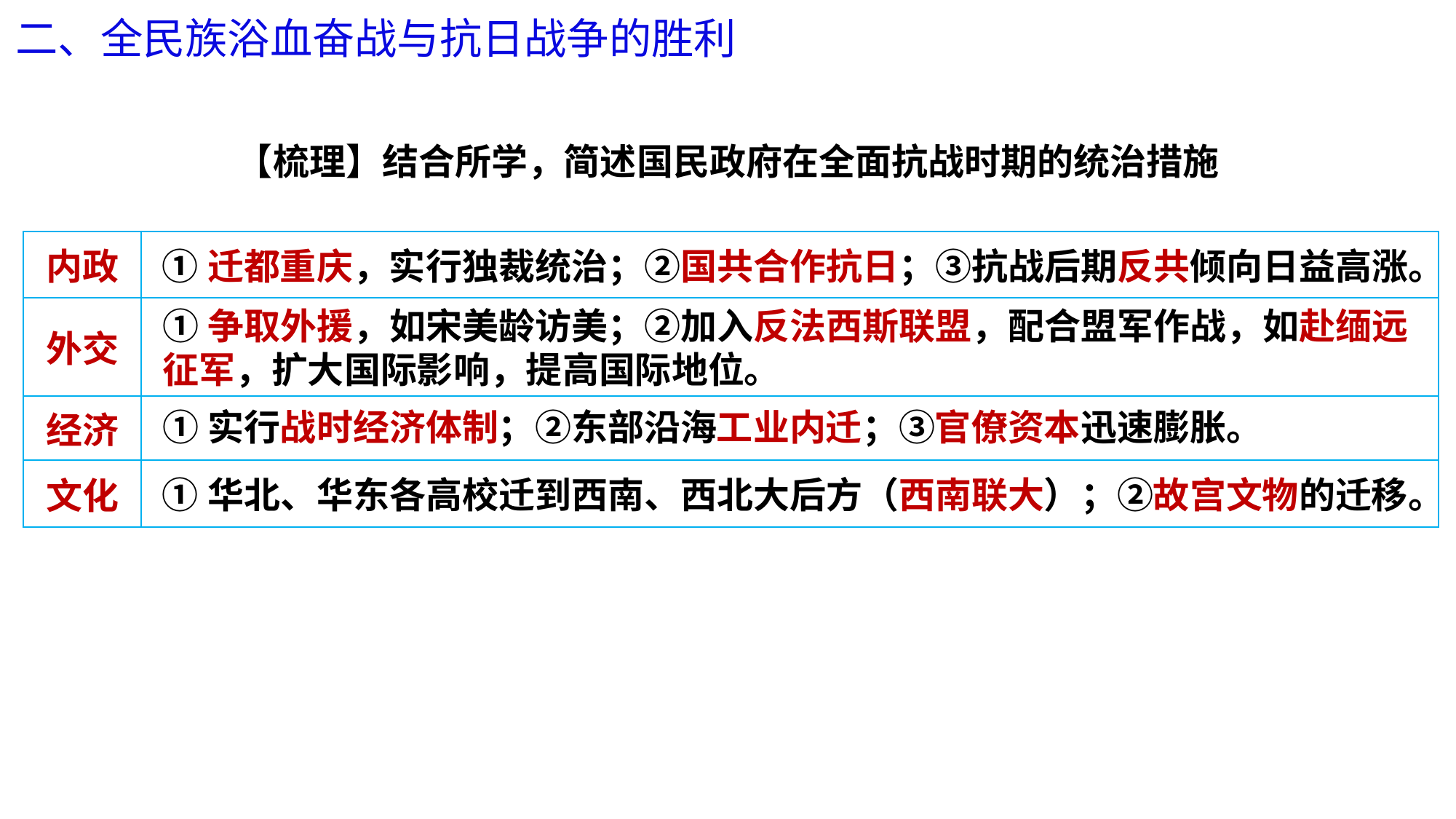

二、全民族浴血奋战与抗日战争的胜利
【梳理】结合所学，简述国民政府在全面抗战时期的统治措施
| 内政 |  |
| --- | --- |
| 外交 |  |
| 经济 |  |
| 文化 |  |
①迁都重庆，实行独裁统治；②国共合作抗日；③抗战后期反共倾向日益高涨。
①争取外援，如宋美龄访美；②加入反法西斯联盟，配合盟军作战，如赴缅远征军，扩大国际影响，提高国际地位。
①实行战时经济体制；②东部沿海工业内迁；③官僚资本迅速膨胀。
①华北、华东各高校迁到西南、西北大后方（西南联大）；②故宫文物的迁移。